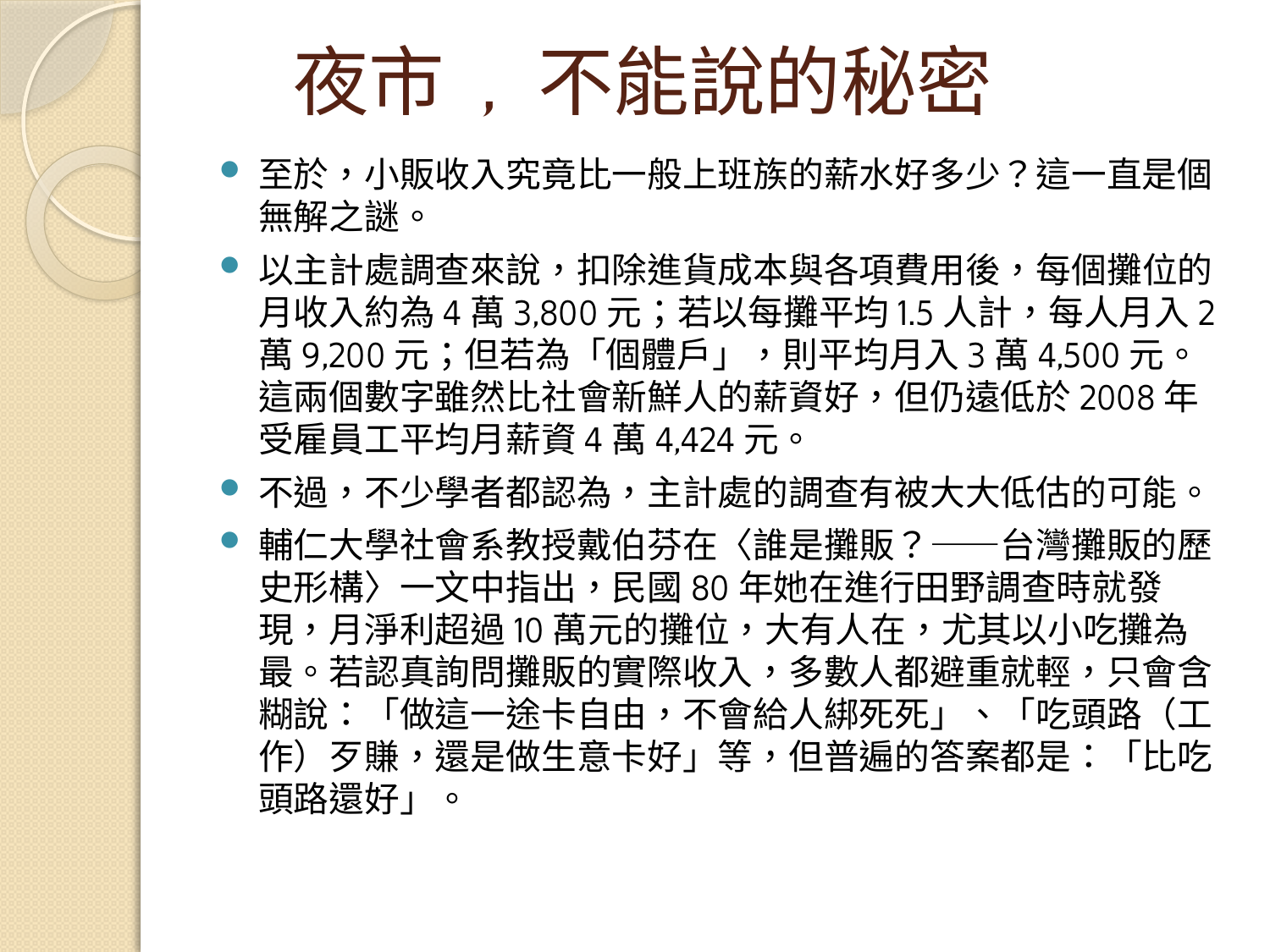

# 夜市 , 不能說的秘密
至於，小販收入究竟比一般上班族的薪水好多少？這一直是個無解之謎。
以主計處調查來說，扣除進貨成本與各項費用後，每個攤位的月收入約為4萬3,800元；若以每攤平均1.5人計，每人月入2萬9,200元；但若為「個體戶」，則平均月入3萬4,500元。這兩個數字雖然比社會新鮮人的薪資好，但仍遠低於2008年受雇員工平均月薪資4萬4,424元。
不過，不少學者都認為，主計處的調查有被大大低估的可能。
輔仁大學社會系教授戴伯芬在〈誰是攤販？——台灣攤販的歷史形構〉一文中指出，民國80年她在進行田野調查時就發現，月淨利超過10萬元的攤位，大有人在，尤其以小吃攤為最。若認真詢問攤販的實際收入，多數人都避重就輕，只會含糊說：「做這一途卡自由，不會給人綁死死」、「吃頭路（工作）歹賺，還是做生意卡好」等，但普遍的答案都是：「比吃頭路還好」。